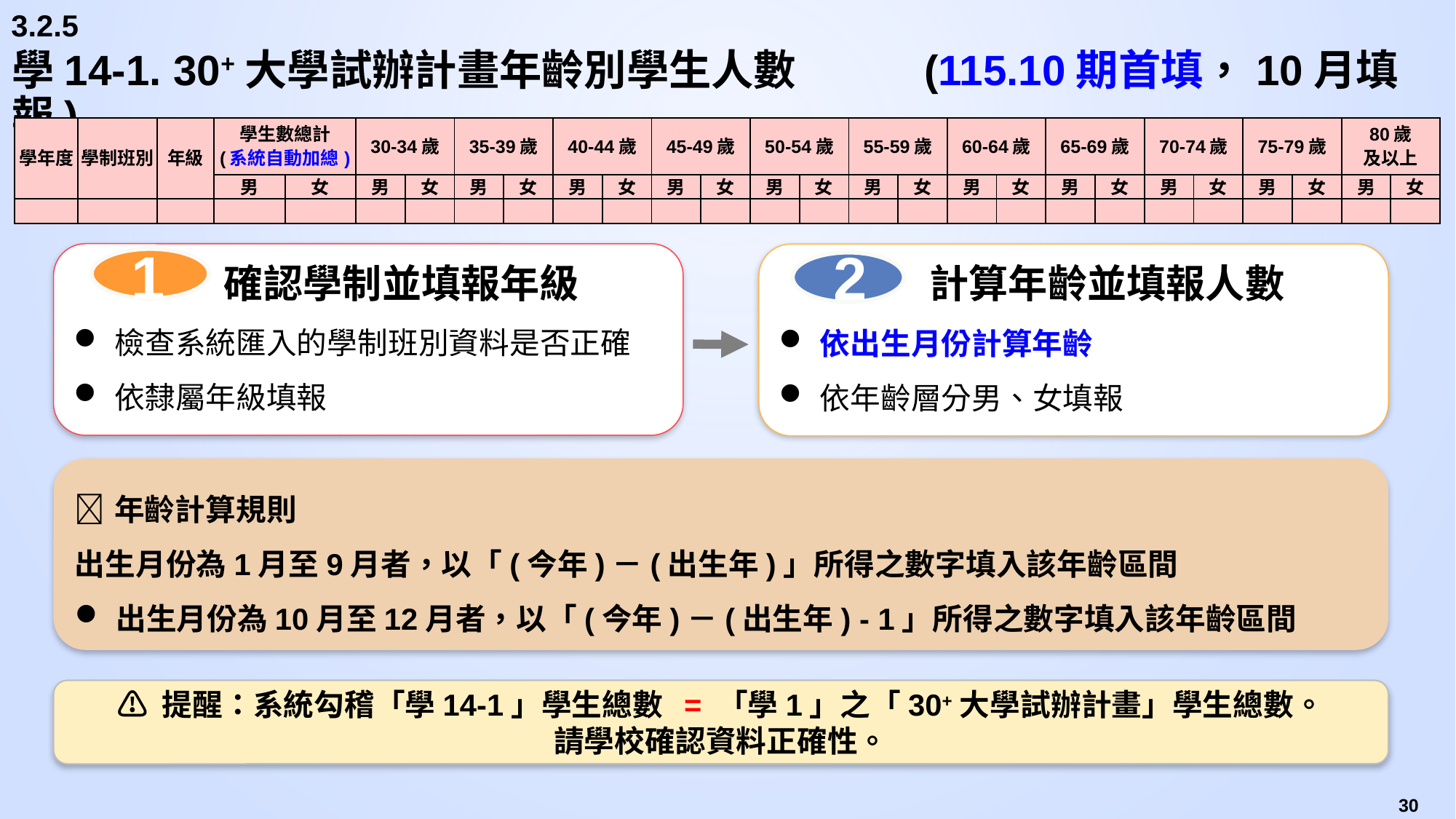

3.2.5
# 學14-1. 30+大學試辦計畫年齡別學生人數	   (115.10期首填，10月填報)
| 學年度 | 學制班別 | 年級 | 學生數總計 (系統自動加總) |  | 30-34歲 |  | 35-39歲 |  | 40-44歲 |  | 45-49歲 |  | 50-54歲 |  | 55-59歲 |  | 60-64歲 |  | 65-69歲 |  | 70-74歲 |  | 75-79歲 |  | 80歲 及以上 |  |
| --- | --- | --- | --- | --- | --- | --- | --- | --- | --- | --- | --- | --- | --- | --- | --- | --- | --- | --- | --- | --- | --- | --- | --- | --- | --- | --- |
|  |  |  | 男 | 女 | 男 | 女 | 男 | 女 | 男 | 女 | 男 | 女 | 男 | 女 | 男 | 女 | 男 | 女 | 男 | 女 | 男 | 女 | 男 | 女 | 男 | 女 |
|  |  |  |  |  |  |  |  |  |  |  |  |  |  |  |  |  |  |  |  |  |  |  |  |  |  |  |
確認學制並填報年級
檢查系統匯入的學制班別資料是否正確
依隸屬年級填報

1
計算年齡並填報人數
依出生月份計算年齡
依年齡層分男、女填報

2
🧮 年齡計算規則
出生月份為1月至9月者，以「(今年)－(出生年)」所得之數字填入該年齡區間
出生月份為10月至12月者，以「(今年)－(出生年) - 1」所得之數字填入該年齡區間
⚠️ 提醒：系統勾稽「學14-1」學生總數  = 「學1」之「30+大學試辦計畫」學生總數。
請學校確認資料正確性。